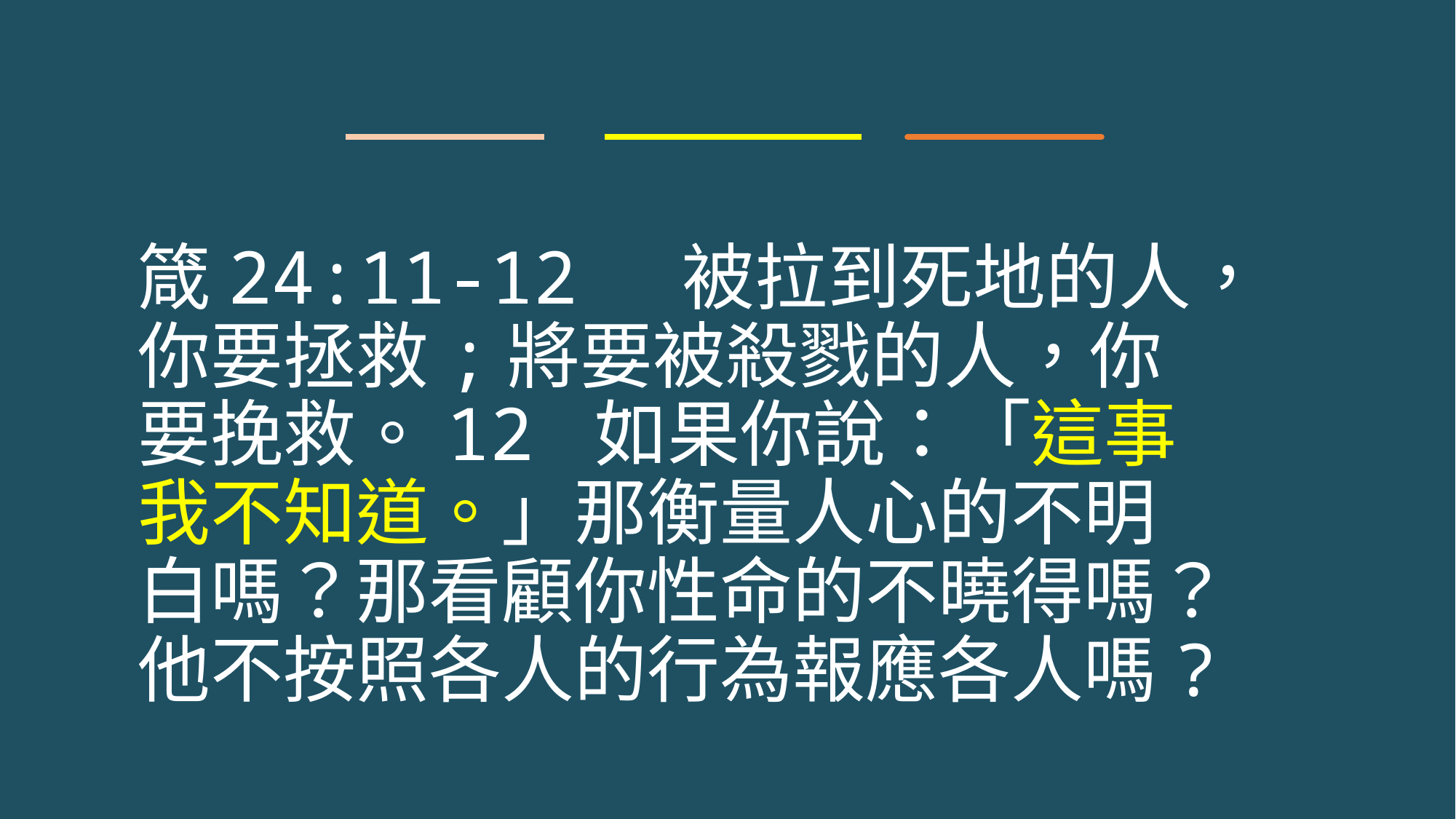

箴24:11-12  被拉到死地的人，你要拯救;將要被殺戮的人，你要挽救。12 如果你說：「這事我不知道。」那衡量人心的不明白嗎？那看顧你性命的不曉得嗎？他不按照各人的行為報應各人嗎?